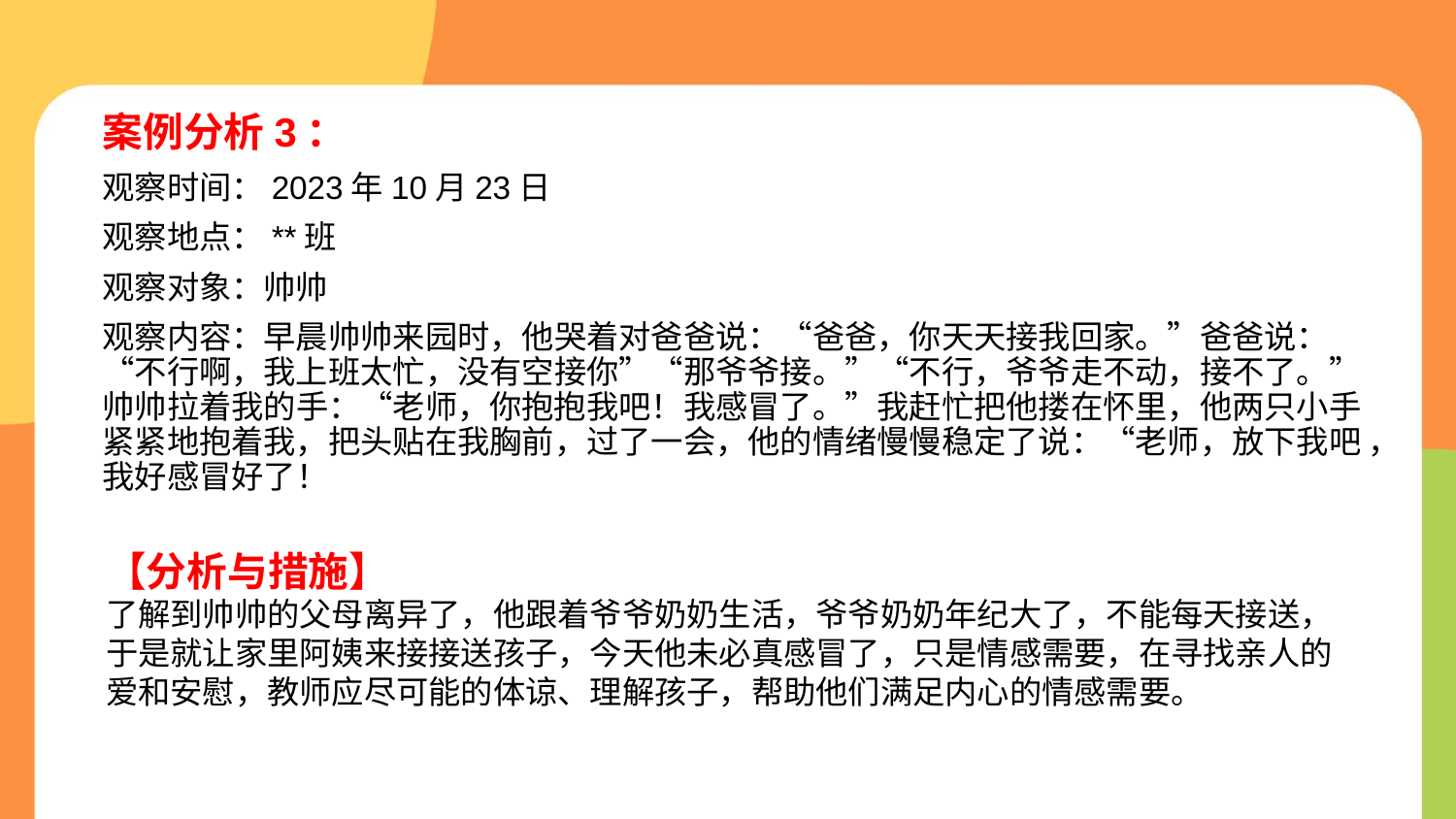

案例分析3：
观察时间：2023年10月23日
观察地点：**班
观察对象：帅帅
观察内容：早晨帅帅来园时，他哭着对爸爸说：“爸爸，你天天接我回家。”爸爸说：“不行啊，我上班太忙，没有空接你”“那爷爷接。”“不行，爷爷走不动，接不了。”帅帅拉着我的手：“老师，你抱抱我吧！我感冒了。”我赶忙把他搂在怀里，他两只小手紧紧地抱着我，把头贴在我胸前，过了一会，他的情绪慢慢稳定了说：“老师，放下我吧 ，我好感冒好了！

【分析与措施】
了解到帅帅的父母离异了，他跟着爷爷奶奶生活，爷爷奶奶年纪大了，不能每天接送，于是就让家里阿姨来接接送孩子，今天他未必真感冒了，只是情感需要，在寻找亲人的爱和安慰，教师应尽可能的体谅、理解孩子，帮助他们满足内心的情感需要。